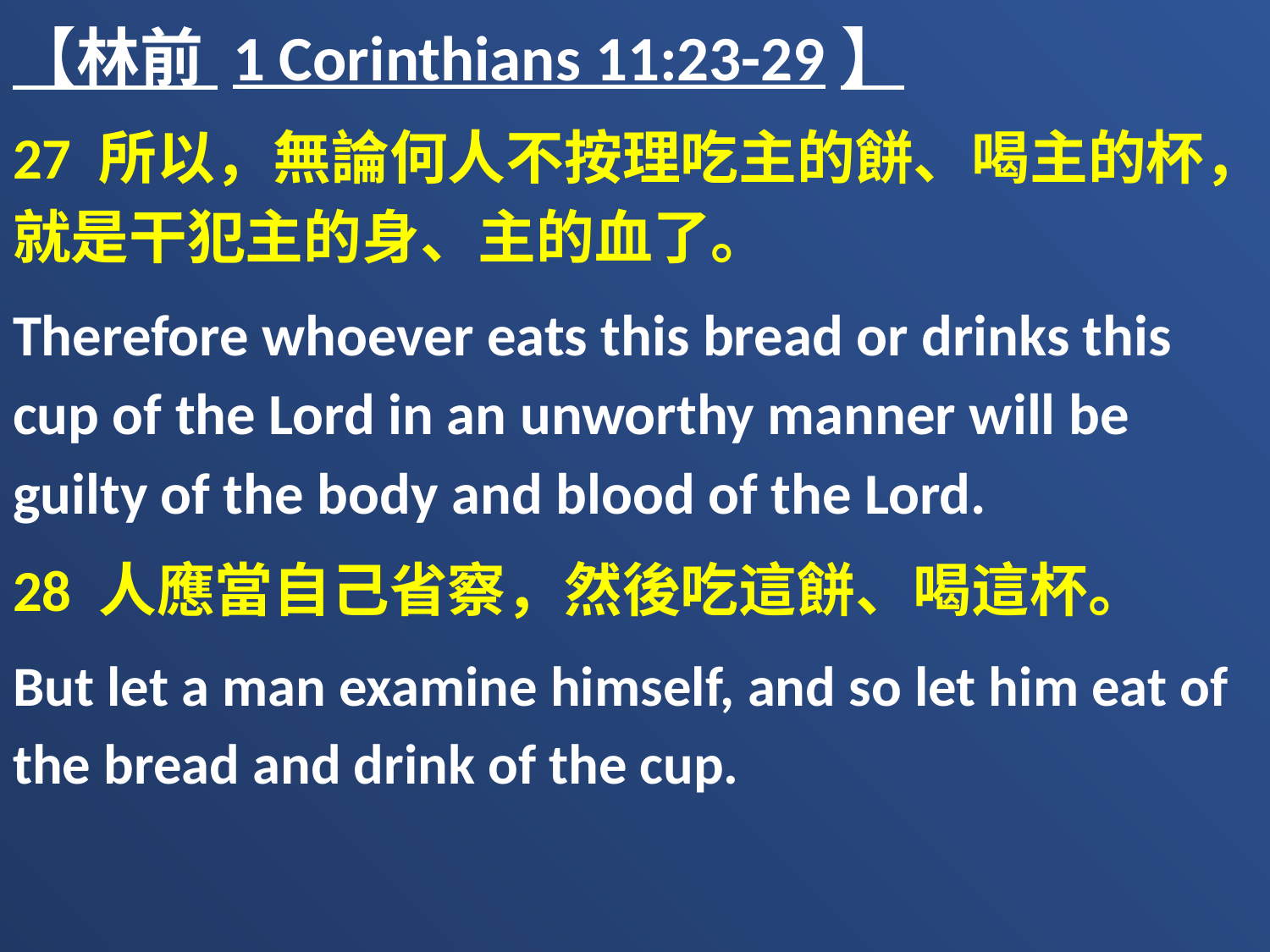

【林前 1 Corinthians 11:23-29】
27 所以，無論何人不按理吃主的餅、喝主的杯，就是干犯主的身、主的血了。
Therefore whoever eats this bread or drinks this cup of the Lord in an unworthy manner will be guilty of the body and blood of the Lord.
28 人應當自己省察，然後吃這餅、喝這杯。
But let a man examine himself, and so let him eat of the bread and drink of the cup.